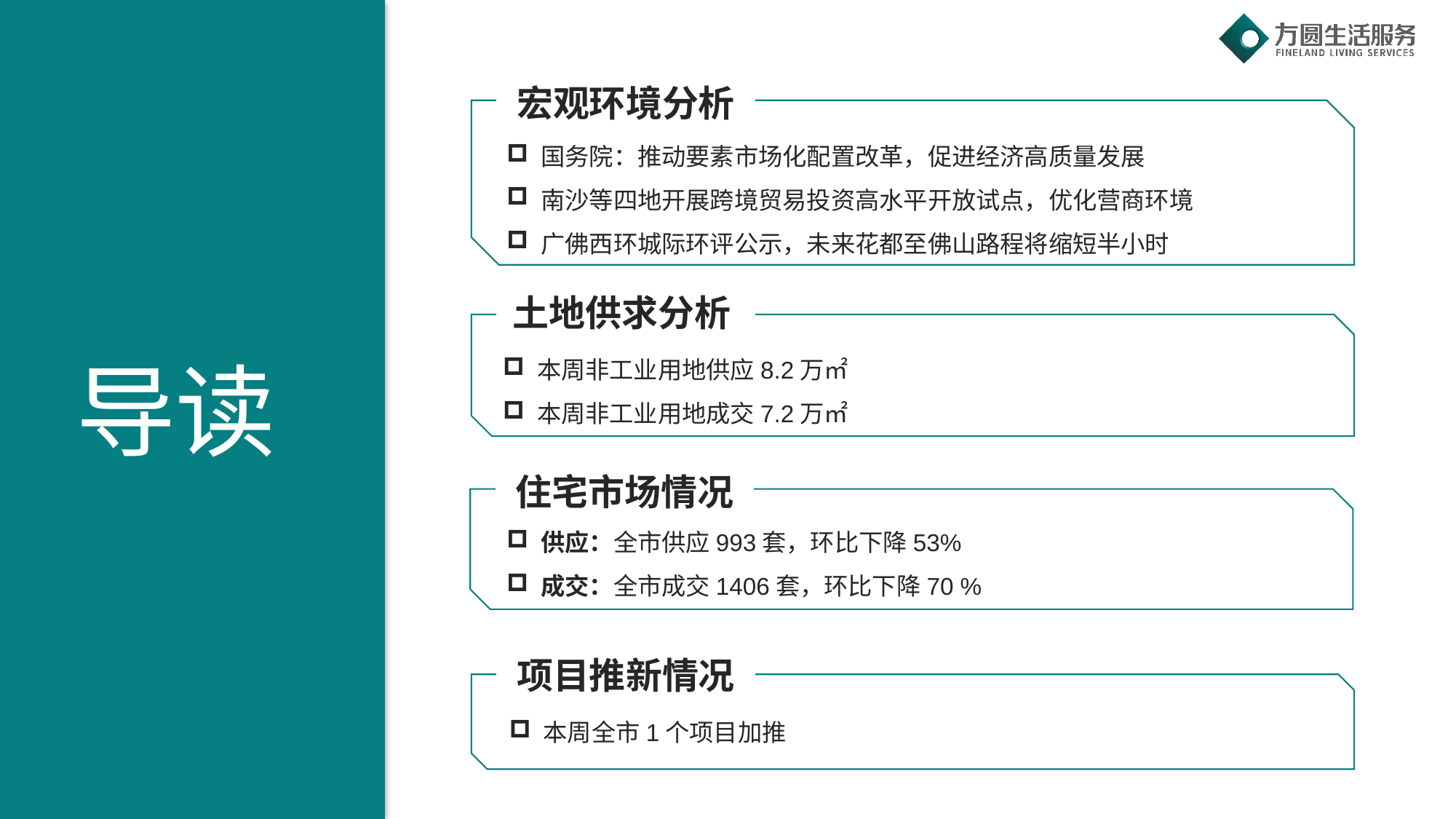

宏观环境分析

国务院：推动要素市场化配置改革，促进经济高质量发展
南沙等四地开展跨境贸易投资高水平开放试点，优化营商环境
广佛西环城际环评公示，未来花都至佛山路程将缩短半小时
土地供求分析

本周非工业用地供应8.2万㎡
本周非工业用地成交7.2万㎡
导读
住宅市场情况

供应：全市供应993套，环比下降53%
成交：全市成交1406套，环比下降70 %
项目推新情况

本周全市1个项目加推